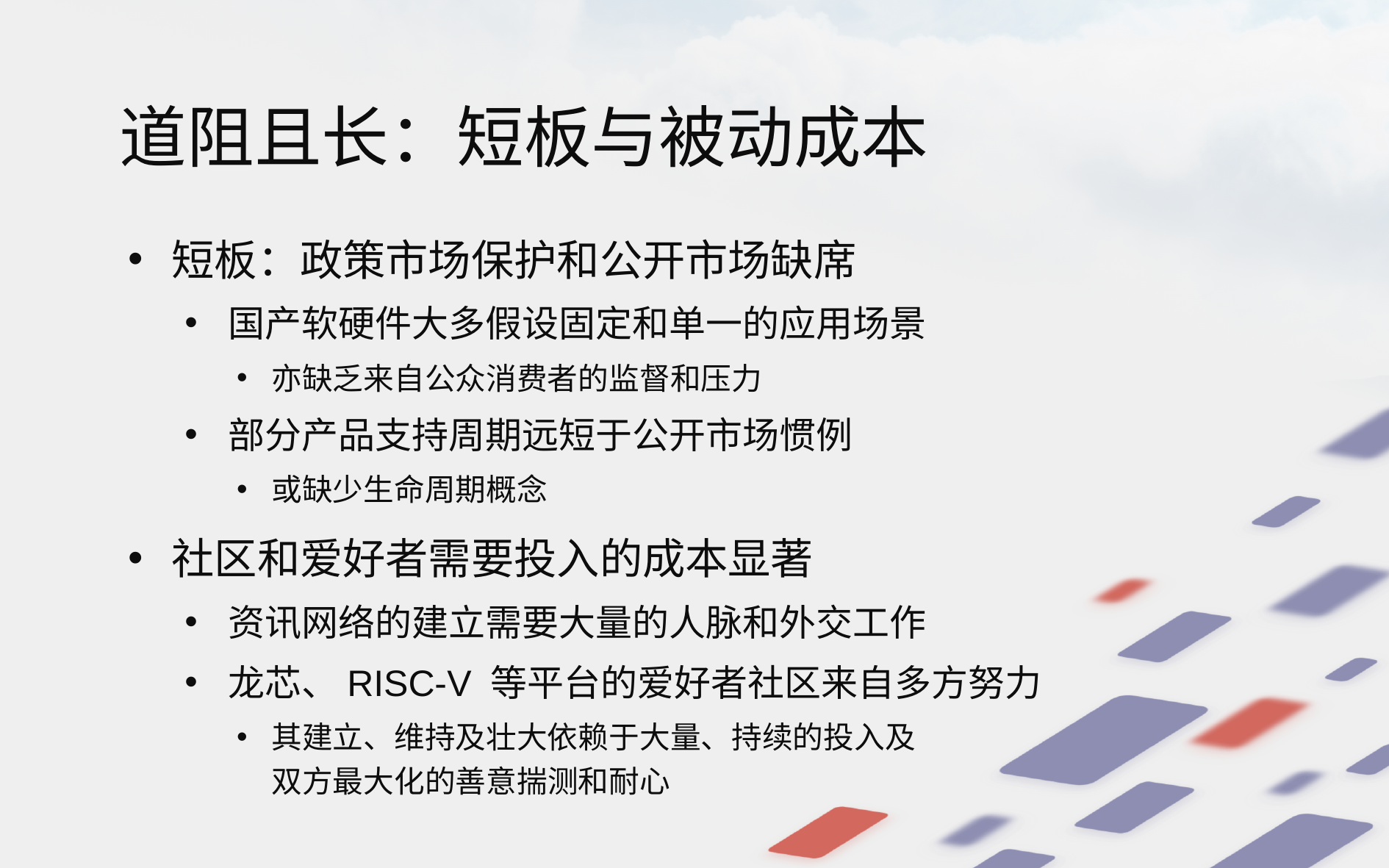

# 道阻且长：短板与被动成本
短板：政策市场保护和公开市场缺席
国产软硬件大多假设固定和单一的应用场景
亦缺乏来自公众消费者的监督和压力
部分产品支持周期远短于公开市场惯例
或缺少生命周期概念
社区和爱好者需要投入的成本显著
资讯网络的建立需要大量的人脉和外交工作
龙芯、RISC-V 等平台的爱好者社区来自多方努力
其建立、维持及壮大依赖于大量、持续的投入及
双方最大化的善意揣测和耐心